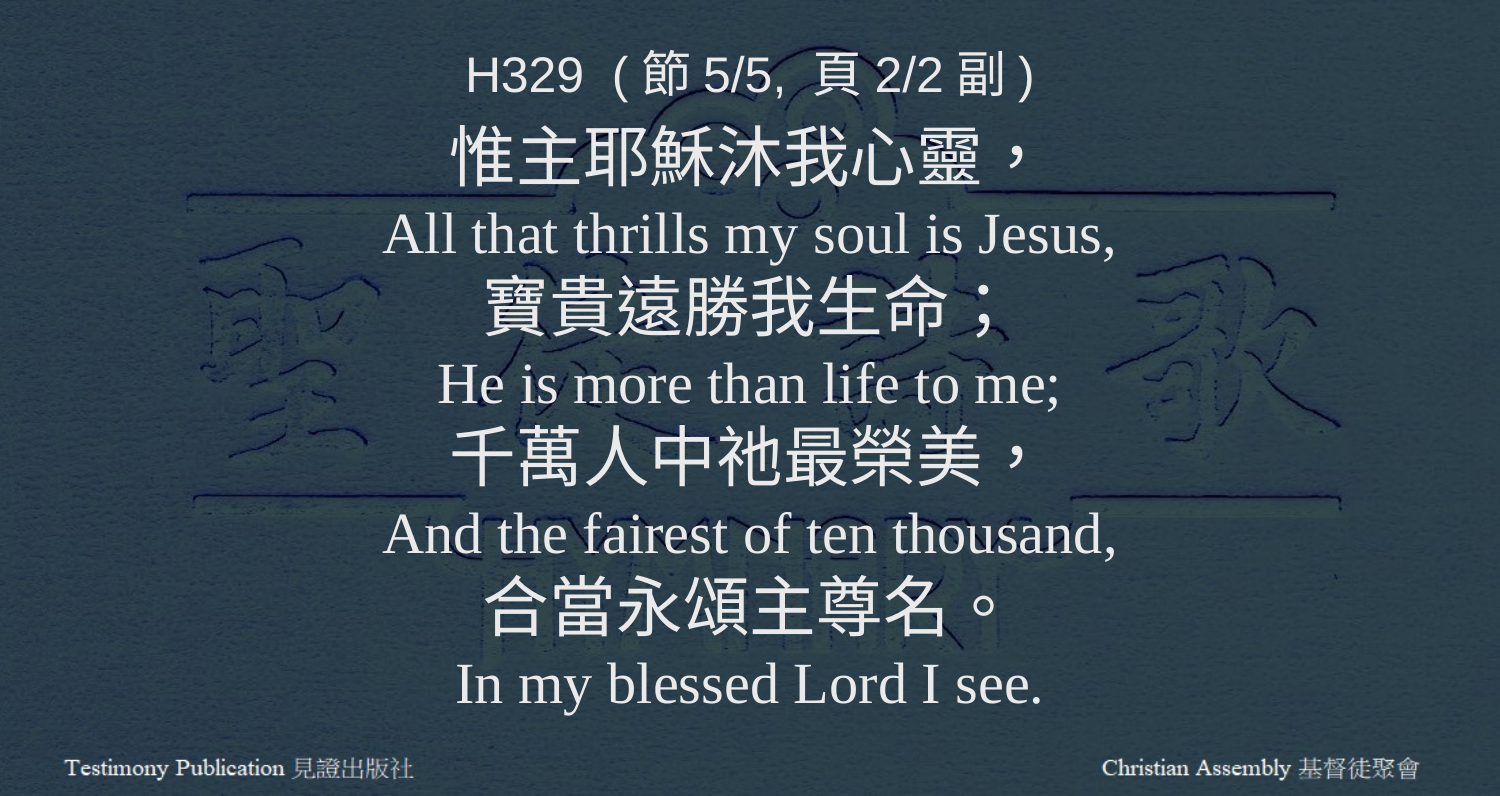

H329  (節5/5, 頁2/2副)
惟主耶穌沐我心靈，
All that thrills my soul is Jesus,
寶貴遠勝我生命；
He is more than life to me;
千萬人中祂最榮美，
And the fairest of ten thousand,
合當永頌主尊名。
In my blessed Lord I see.